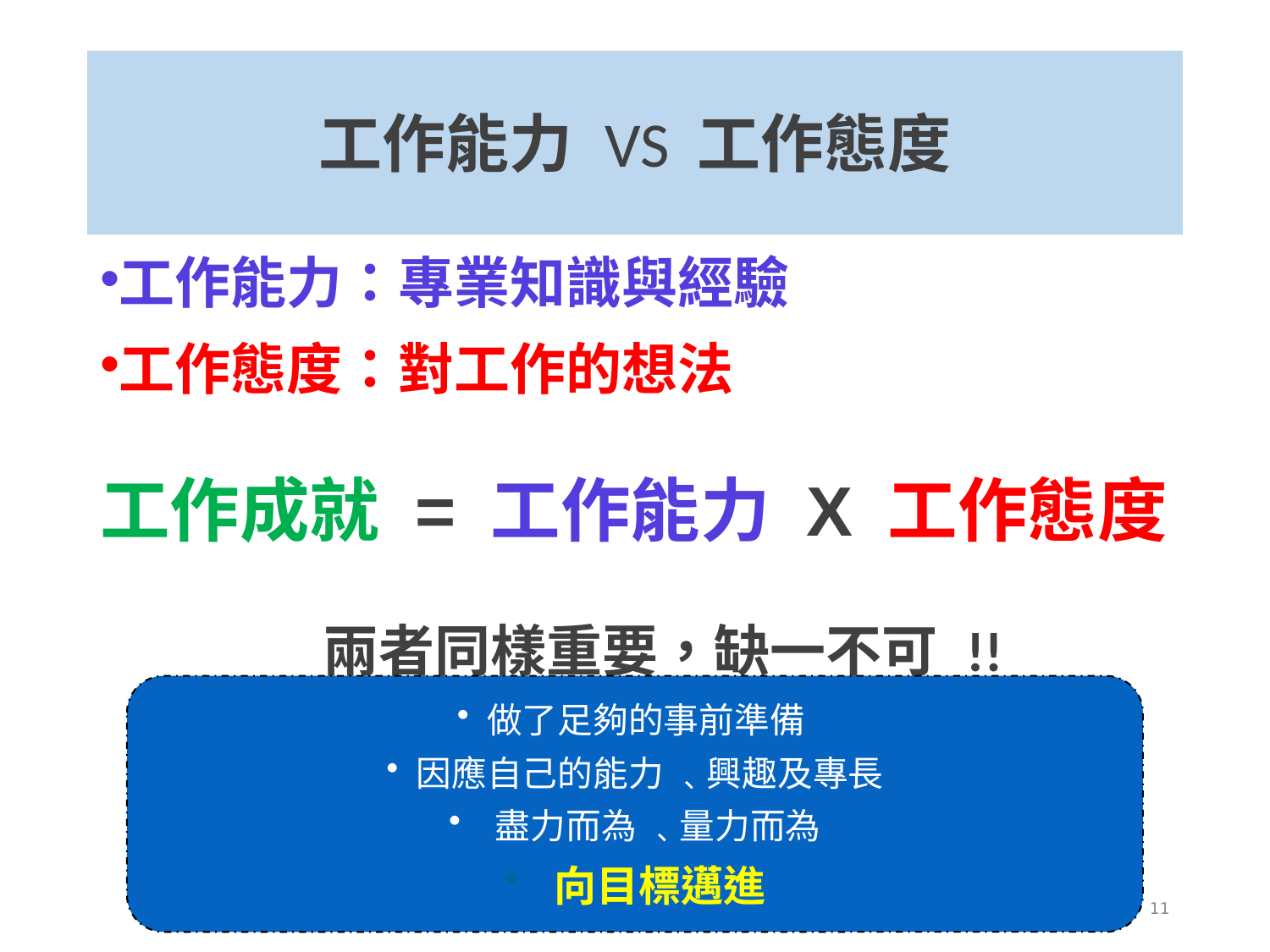

# 工作能力 VS 工作態度
工作能力：專業知識與經驗
工作態度：對工作的想法

工作成就 = 工作能力 X 工作態度

                   兩者同樣重要，缺一不可 !!
做了足夠的事前準備
因應自己的能力 ﹑興趣及專長
 盡力而為 ﹑量力而為
 向目標邁進
11